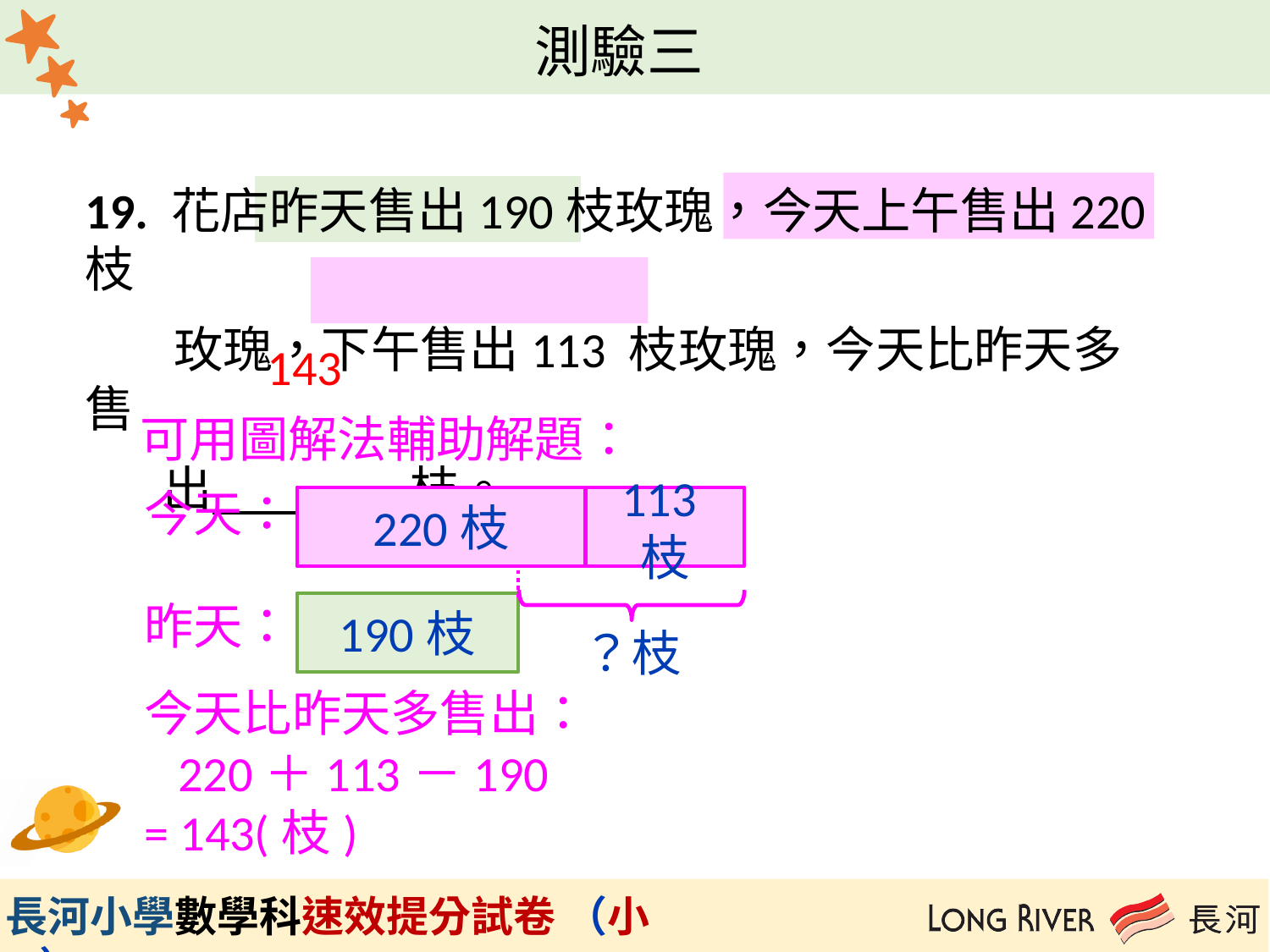

19. 花店昨天售出190枝玫瑰，今天上午售出220枝
       玫瑰，下午售出113 枝玫瑰，今天比昨天多售
      出                  枝。

143
可用圖解法輔助解題：
今天：
昨天：
113枝
220枝

190枝
？枝
今天比昨天多售出：
   220＋113－190
= 143(枝)